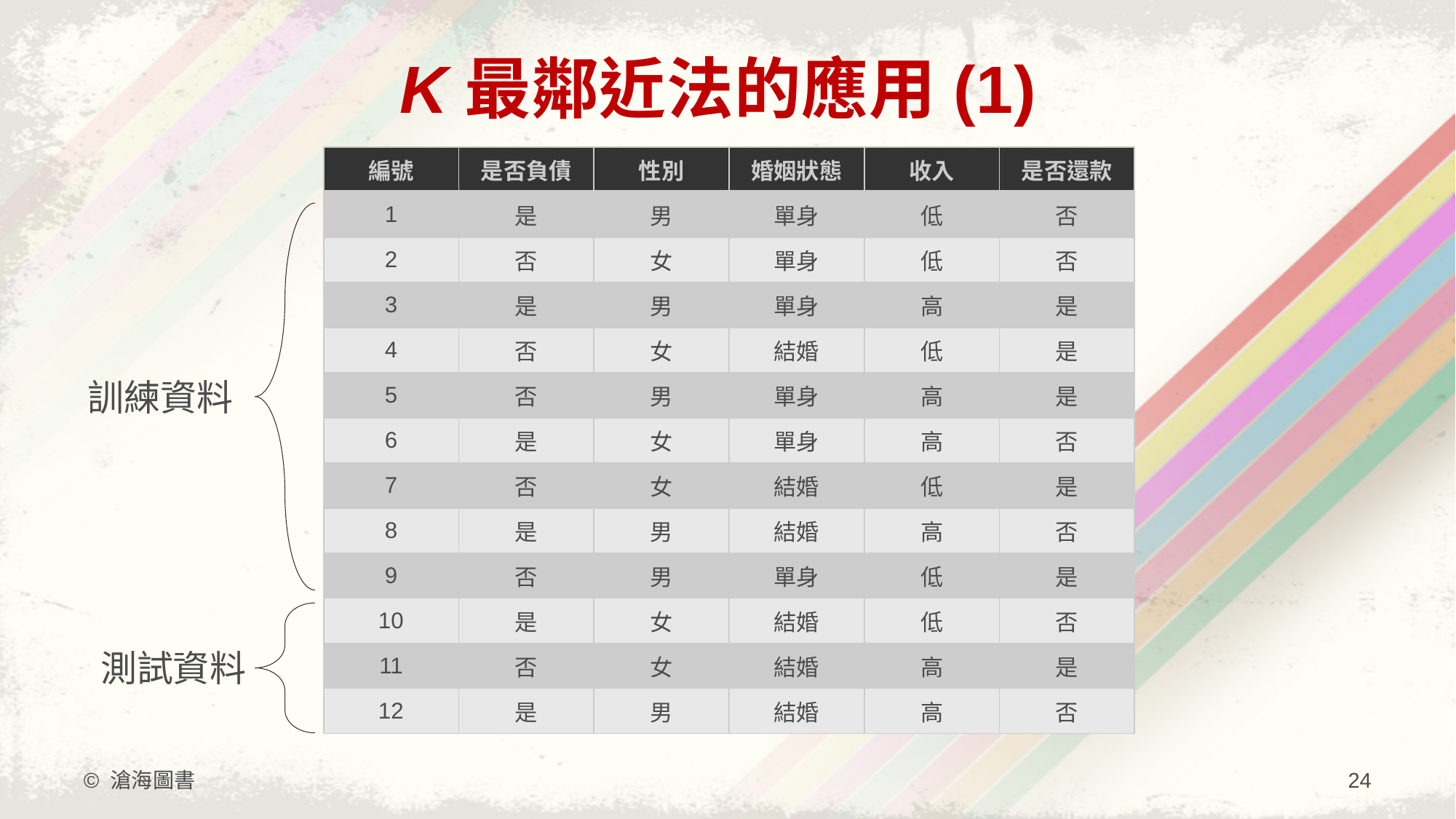

# K最鄰近法的應用(1)
| 編號 | 是否負債 | 性別 | 婚姻狀態 | 收入 | 是否還款 |
| --- | --- | --- | --- | --- | --- |
| 1 | 是 | 男 | 單身 | 低 | 否 |
| 2 | 否 | 女 | 單身 | 低 | 否 |
| 3 | 是 | 男 | 單身 | 高 | 是 |
| 4 | 否 | 女 | 結婚 | 低 | 是 |
| 5 | 否 | 男 | 單身 | 高 | 是 |
| 6 | 是 | 女 | 單身 | 高 | 否 |
| 7 | 否 | 女 | 結婚 | 低 | 是 |
| 8 | 是 | 男 | 結婚 | 高 | 否 |
| 9 | 否 | 男 | 單身 | 低 | 是 |
| 10 | 是 | 女 | 結婚 | 低 | 否 |
| 11 | 否 | 女 | 結婚 | 高 | 是 |
| 12 | 是 | 男 | 結婚 | 高 | 否 |

訓練資料

測試資料
© 滄海圖書

24